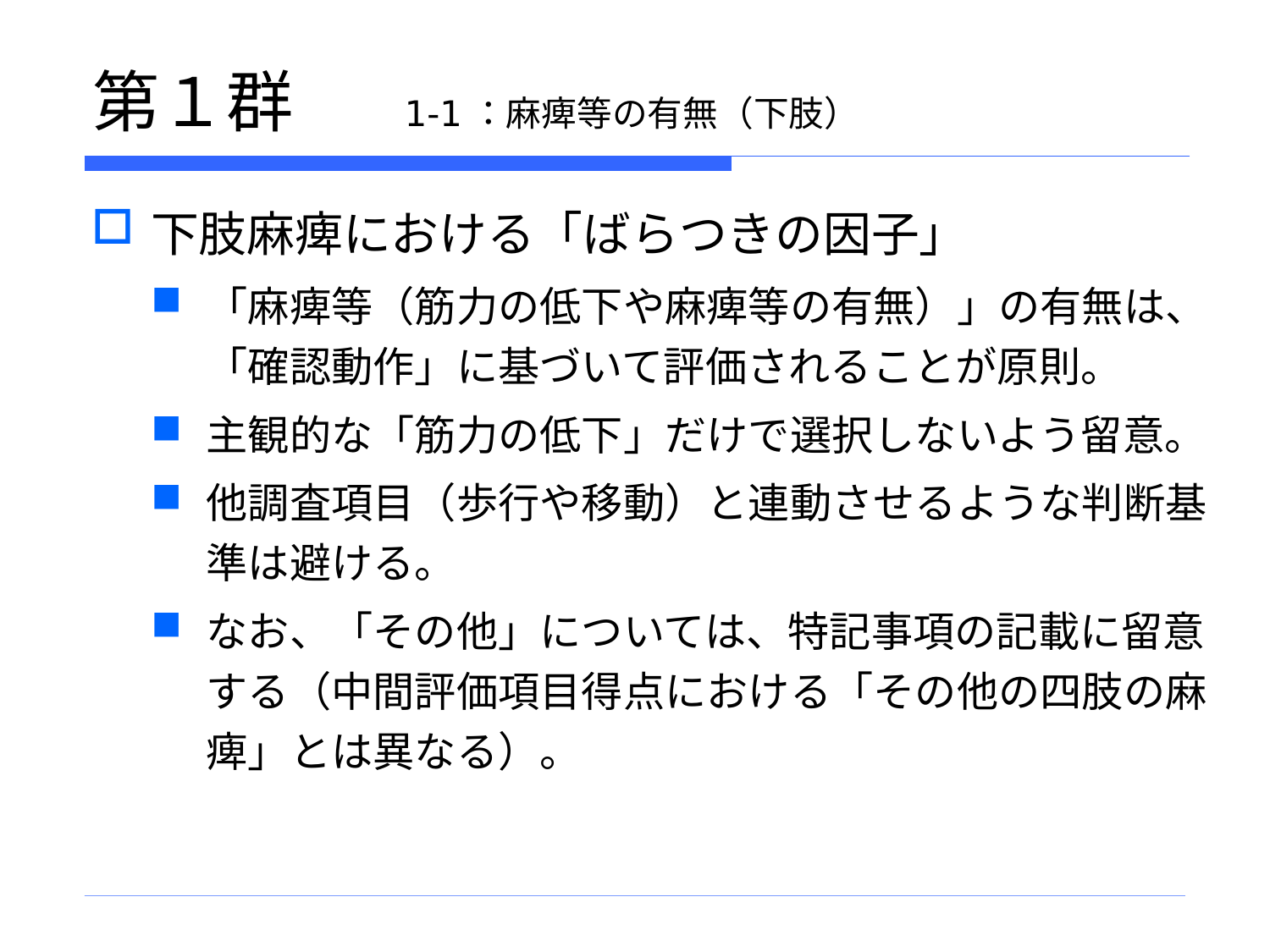

# 第１群　　1-1：麻痺等の有無（下肢）
下肢麻痺における「ばらつきの因子」
「麻痺等（筋力の低下や麻痺等の有無）」の有無は、「確認動作」に基づいて評価されることが原則。
主観的な「筋力の低下」だけで選択しないよう留意。
他調査項目（歩行や移動）と連動させるような判断基準は避ける。
なお、「その他」については、特記事項の記載に留意する（中間評価項目得点における「その他の四肢の麻痺」とは異なる）。